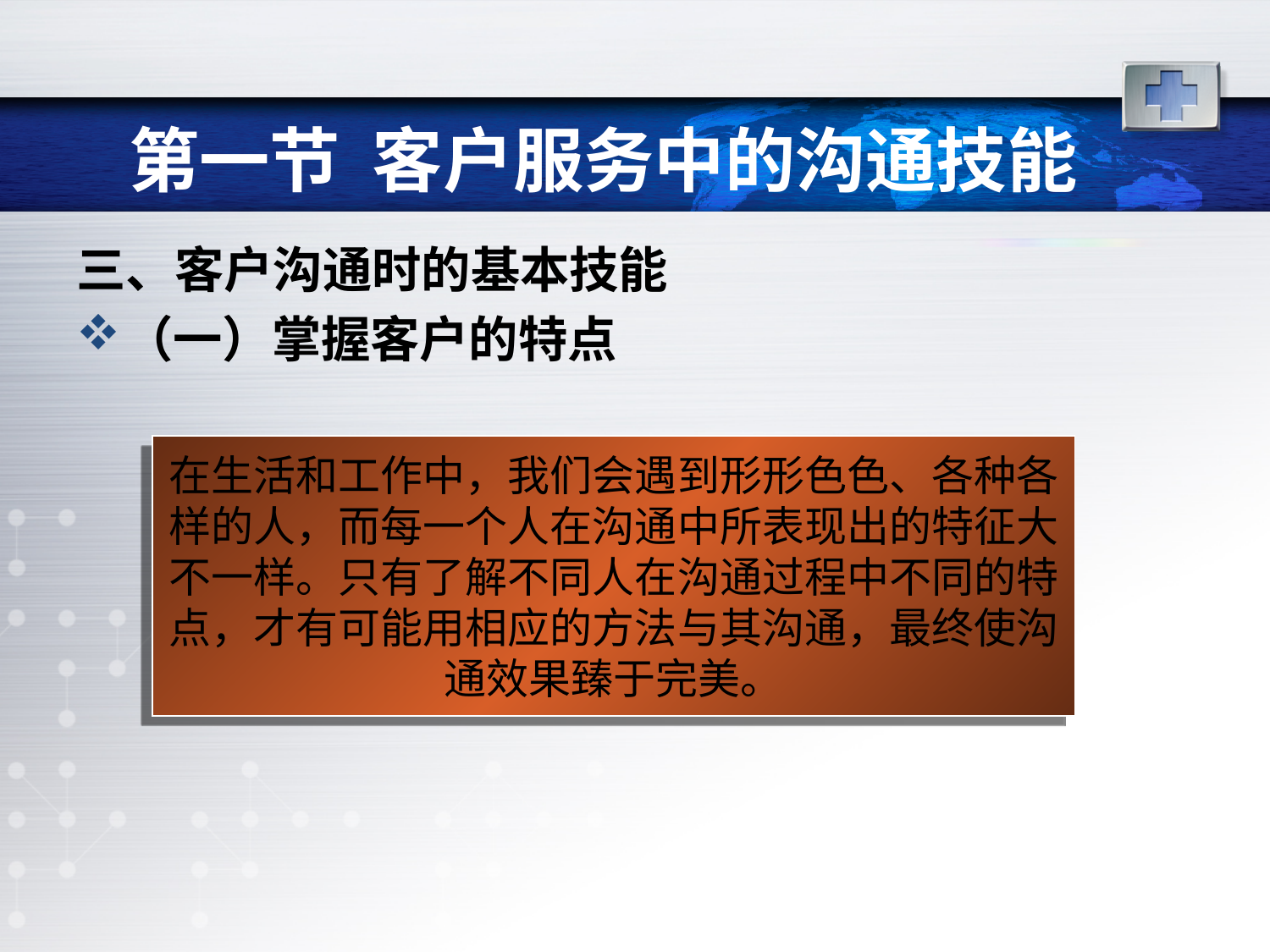

# 第一节  客户服务中的沟通技能
三、客户沟通时的基本技能
（一）掌握客户的特点

在生活和工作中，我们会遇到形形色色、各种各样的人，而每一个人在沟通中所表现出的特征大不一样。只有了解不同人在沟通过程中不同的特点，才有可能用相应的方法与其沟通，最终使沟通效果臻于完美。